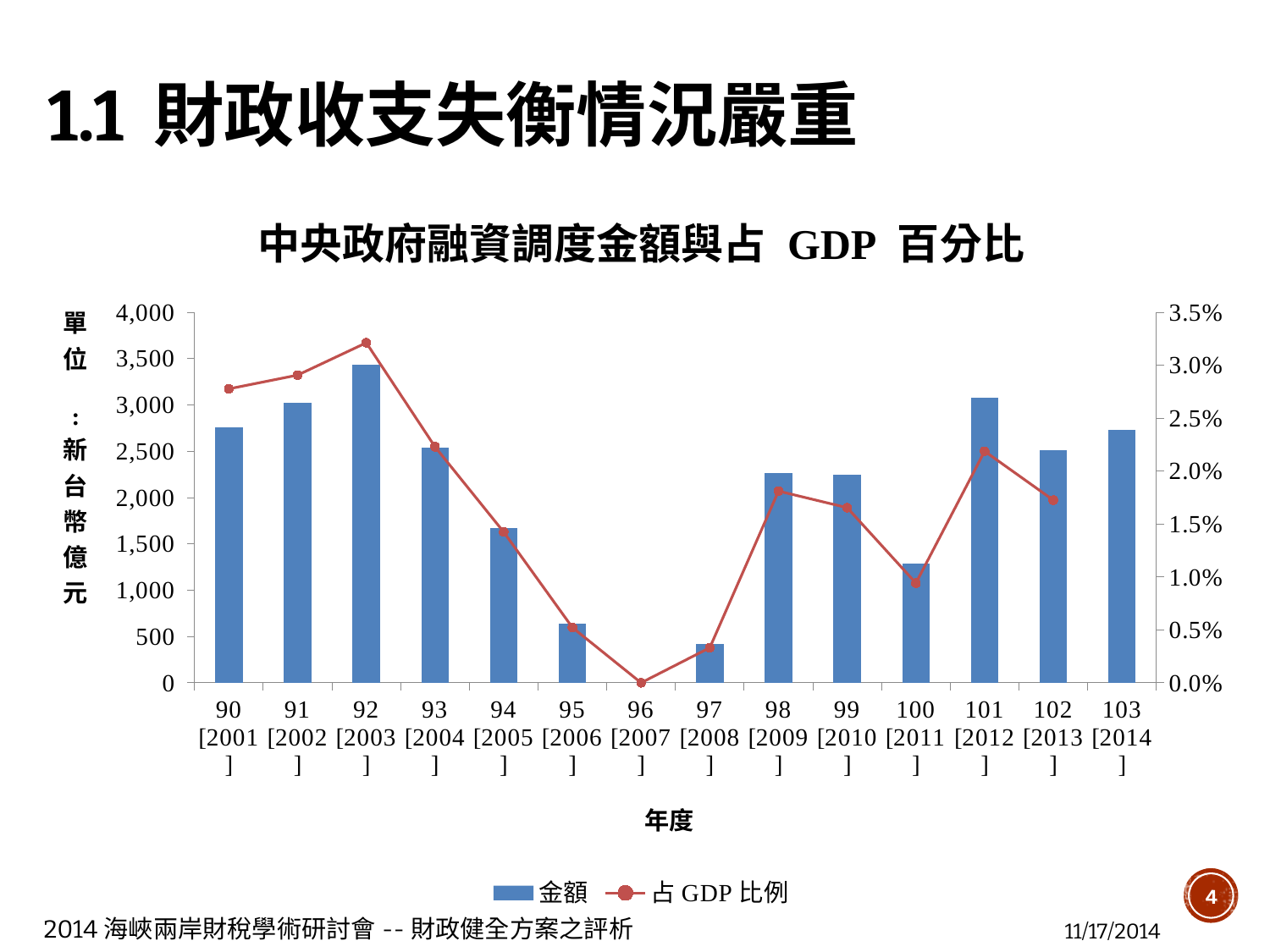

# 1.1 財政收支失衡情況嚴重

[unsupported chart]

4
2014海峽兩岸財稅學術研討會--財政健全方案之評析
11/17/2014